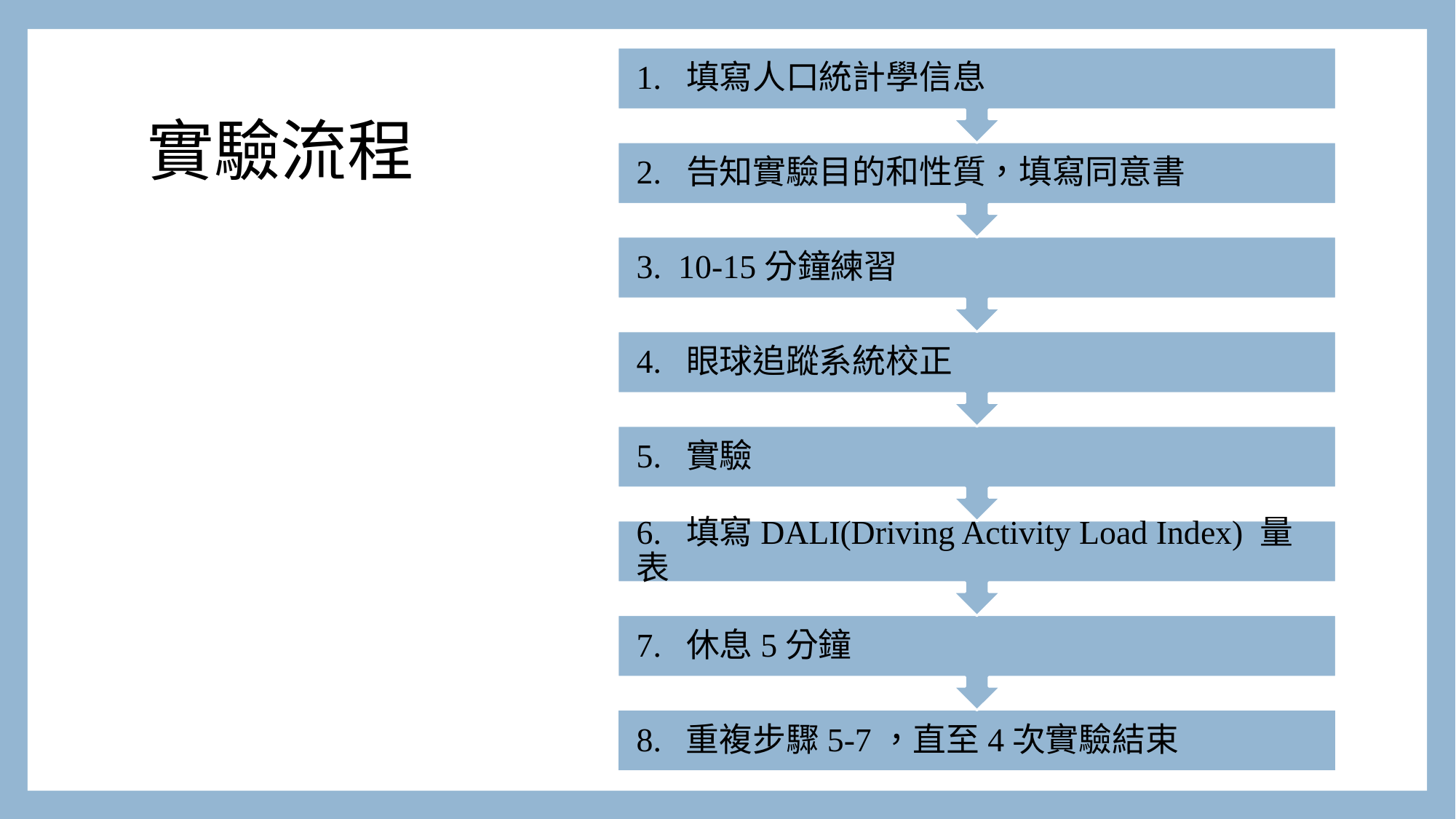

8.  重複步驟5-7，直至4次實驗結束
7.  休息5分鐘
6.  填寫DALI(Driving Activity Load Index) 量表
5.  實驗
4.  眼球追蹤系統校正
3.  10-15分鐘練習
2.  告知實驗目的和性質，填寫同意書
1.  填寫人口統計學信息
# 實驗流程